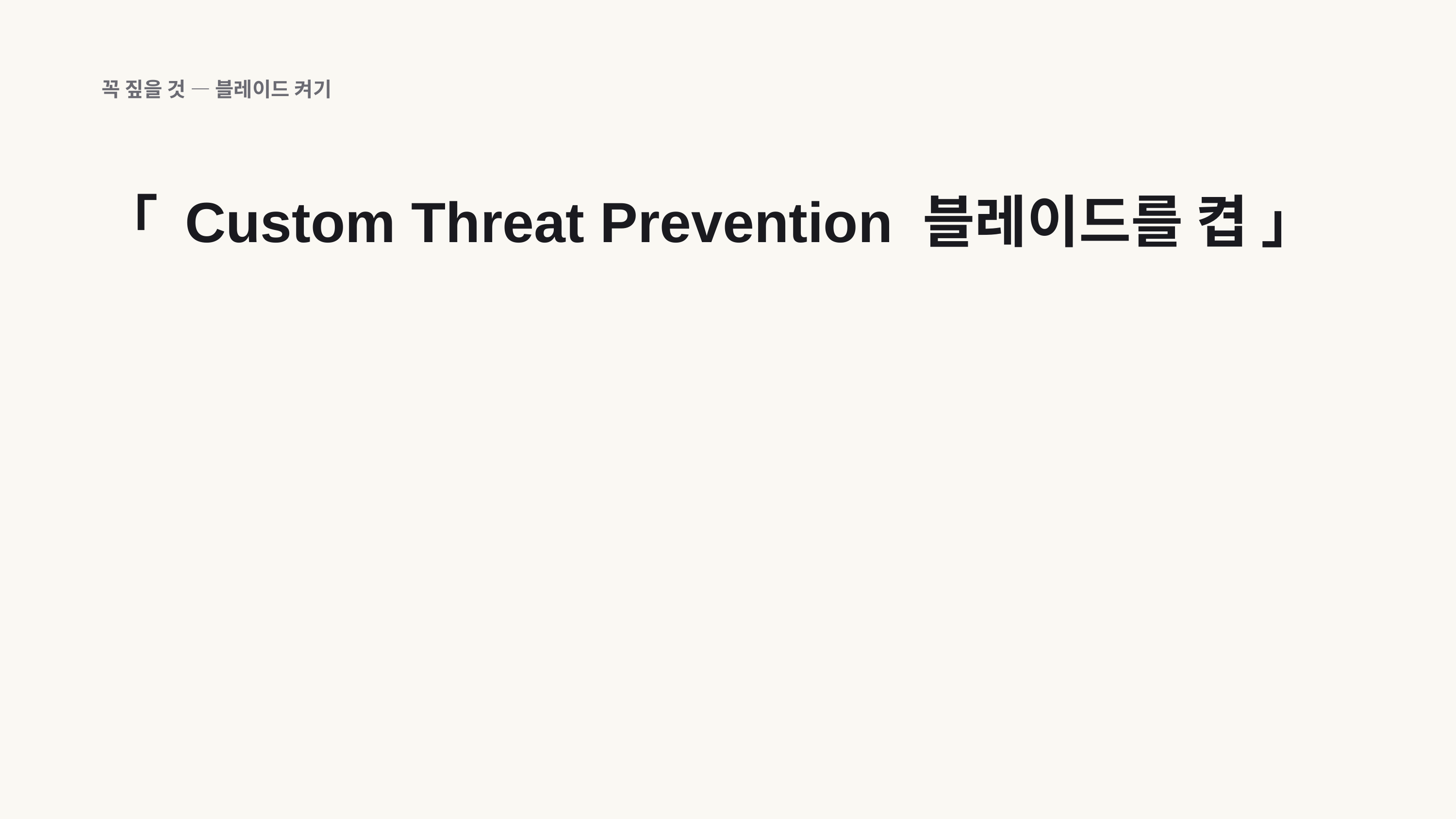

꼭 짚을 것 — 블레이드 켜기
「 Custom Threat Prevention 블레이드를 켭 」